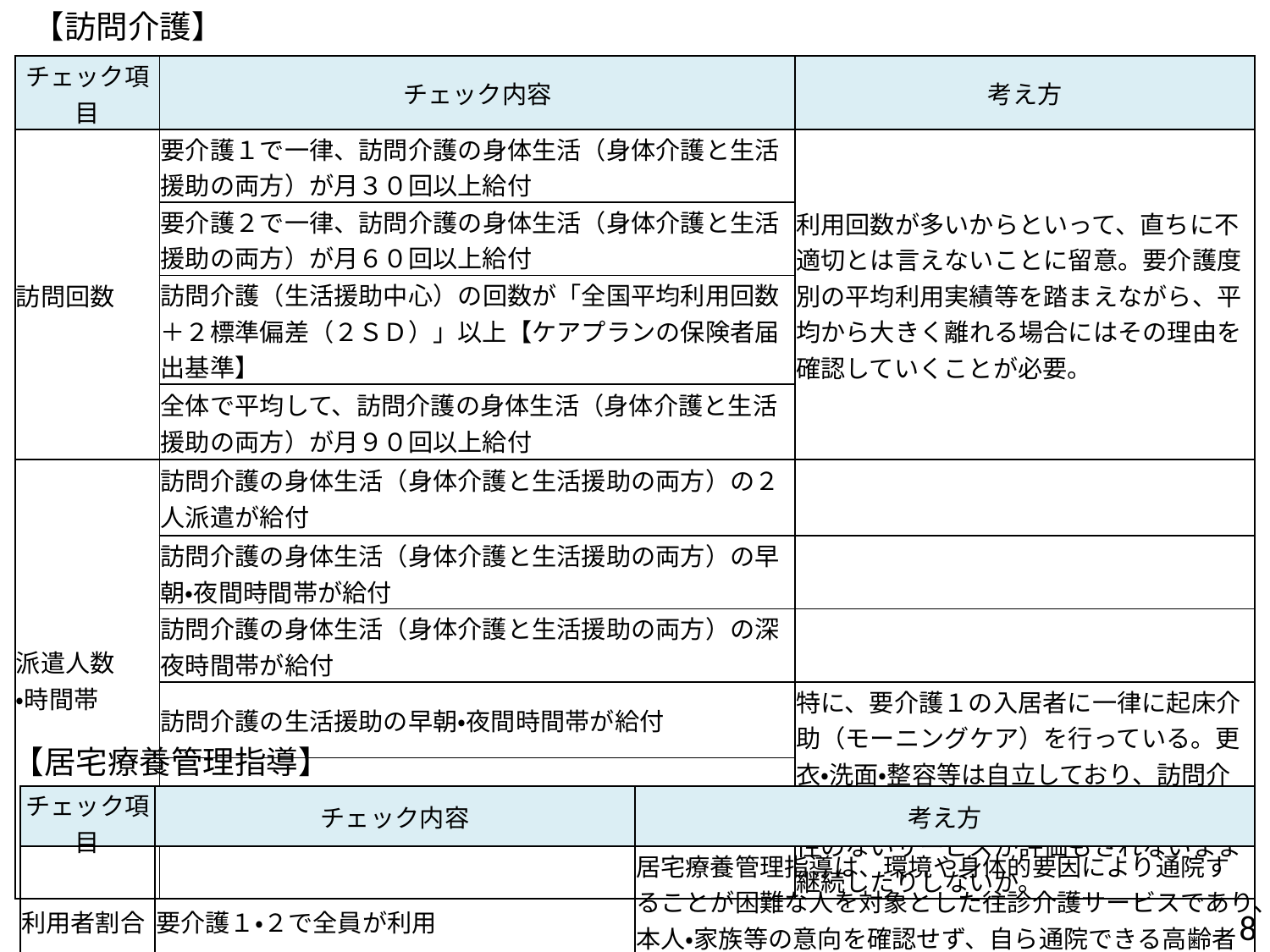

【訪問介護】
| チェック項目 | チェック内容 | 考え方 |
| --- | --- | --- |
| 訪問回数 | 要介護１で一律、訪問介護の身体生活（身体介護と生活援助の両方）が月３０回以上給付 | 利用回数が多いからといって、直ちに不適切とは言えないことに留意。要介護度別の平均利用実績等を踏まえながら、平均から大きく離れる場合にはその理由を確認していくことが必要。 |
|  | 要介護２で一律、訪問介護の身体生活（身体介護と生活援助の両方）が月６０回以上給付 |  |
|  | 訪問介護（生活援助中心）の回数が「全国平均利用回数＋２標準偏差（２ＳＤ）」以上【ケアプランの保険者届出基準】 |  |
|  | 全体で平均して、訪問介護の身体生活（身体介護と生活援助の両方）が月９０回以上給付 |  |
| 派遣人数 ・時間帯 | 訪問介護の身体生活（身体介護と生活援助の両方）の２人派遣が給付 |  |
|  | 訪問介護の身体生活（身体介護と生活援助の両方）の早朝・夜間時間帯が給付 |  |
|  | 訪問介護の身体生活（身体介護と生活援助の両方）の深夜時間帯が給付 |  |
|  | 訪問介護の生活援助の早朝・夜間時間帯が給付 | 特に、要介護１の入居者に一律に起床介助（モーニングケア）を行っている。更衣・洗面・整容等は自立しており、訪問介護員は何もすることがないといった必要性のないサービスが評価もされないまま継続したりしないか。 |
|  | 訪問介護の生活援助の深夜時間帯が給付 |  |
【居宅療養管理指導】
| チェック項目 | チェック内容 | 考え方 |
| --- | --- | --- |
| 利用者割合 | 要介護１・２で全員が利用 | 居宅療養管理指導は、環境や身体的要因により通院することが困難な人を対象とした往診介護サービスであり、本人・家族等の意向を確認せず、自ら通院できる高齢者まで一律に居宅療養管理指導の利用を義務付けてはいないか。 |
8